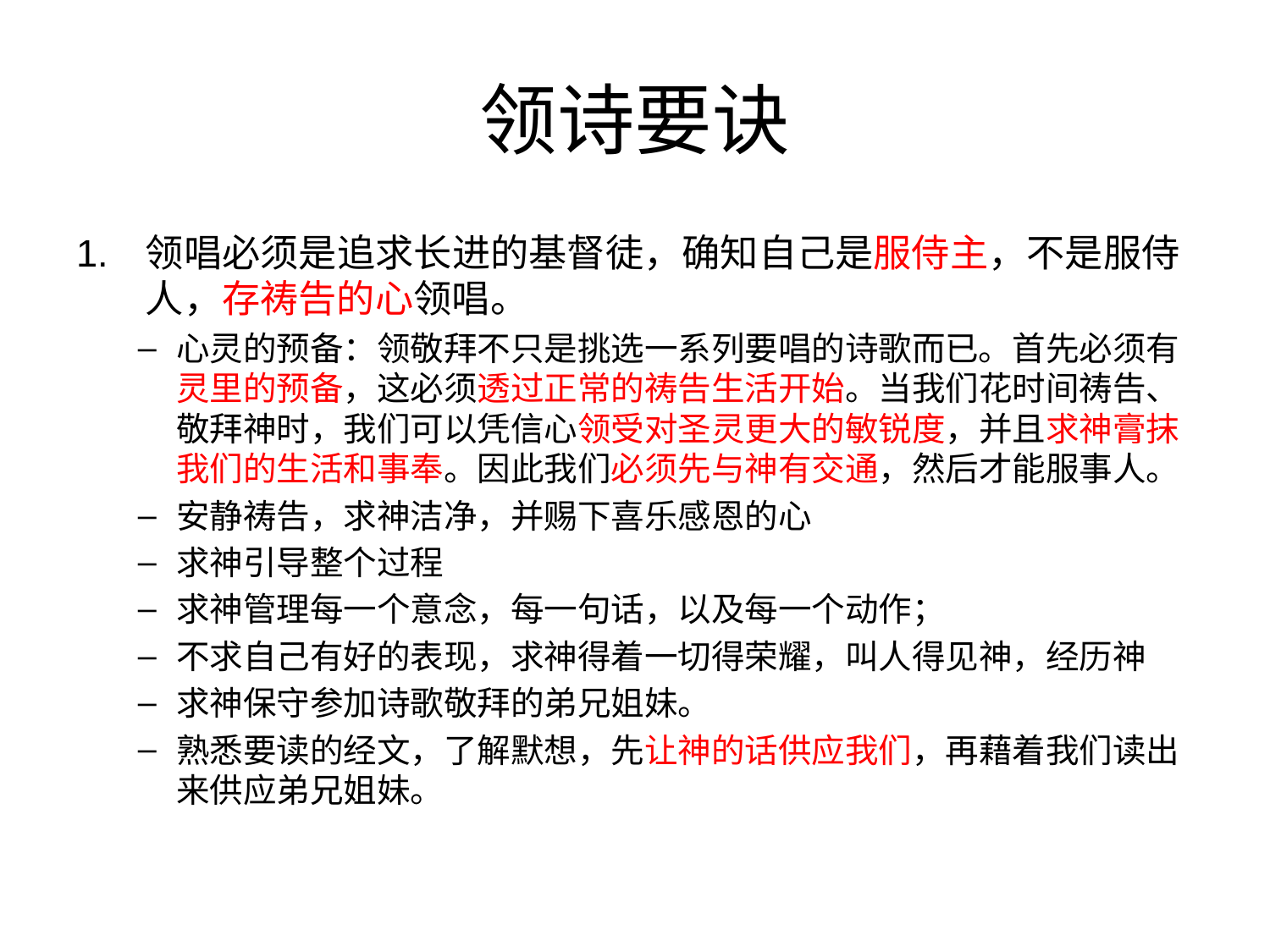

# 领诗要诀
领唱必须是追求长进的基督徒，确知自己是服侍主，不是服侍人，存祷告的心领唱。
心灵的预备：领敬拜不只是挑选一系列要唱的诗歌而已。首先必须有灵里的预备，这必须透过正常的祷告生活开始。当我们花时间祷告、敬拜神时，我们可以凭信心领受对圣灵更大的敏锐度，并且求神膏抹我们的生活和事奉。因此我们必须先与神有交通，然后才能服事人。
安静祷告，求神洁净，并赐下喜乐感恩的心
求神引导整个过程
求神管理每一个意念，每一句话，以及每一个动作；
不求自己有好的表现，求神得着一切得荣耀，叫人得见神，经历神
求神保守参加诗歌敬拜的弟兄姐妹。
熟悉要读的经文，了解默想，先让神的话供应我们，再藉着我们读出来供应弟兄姐妹。